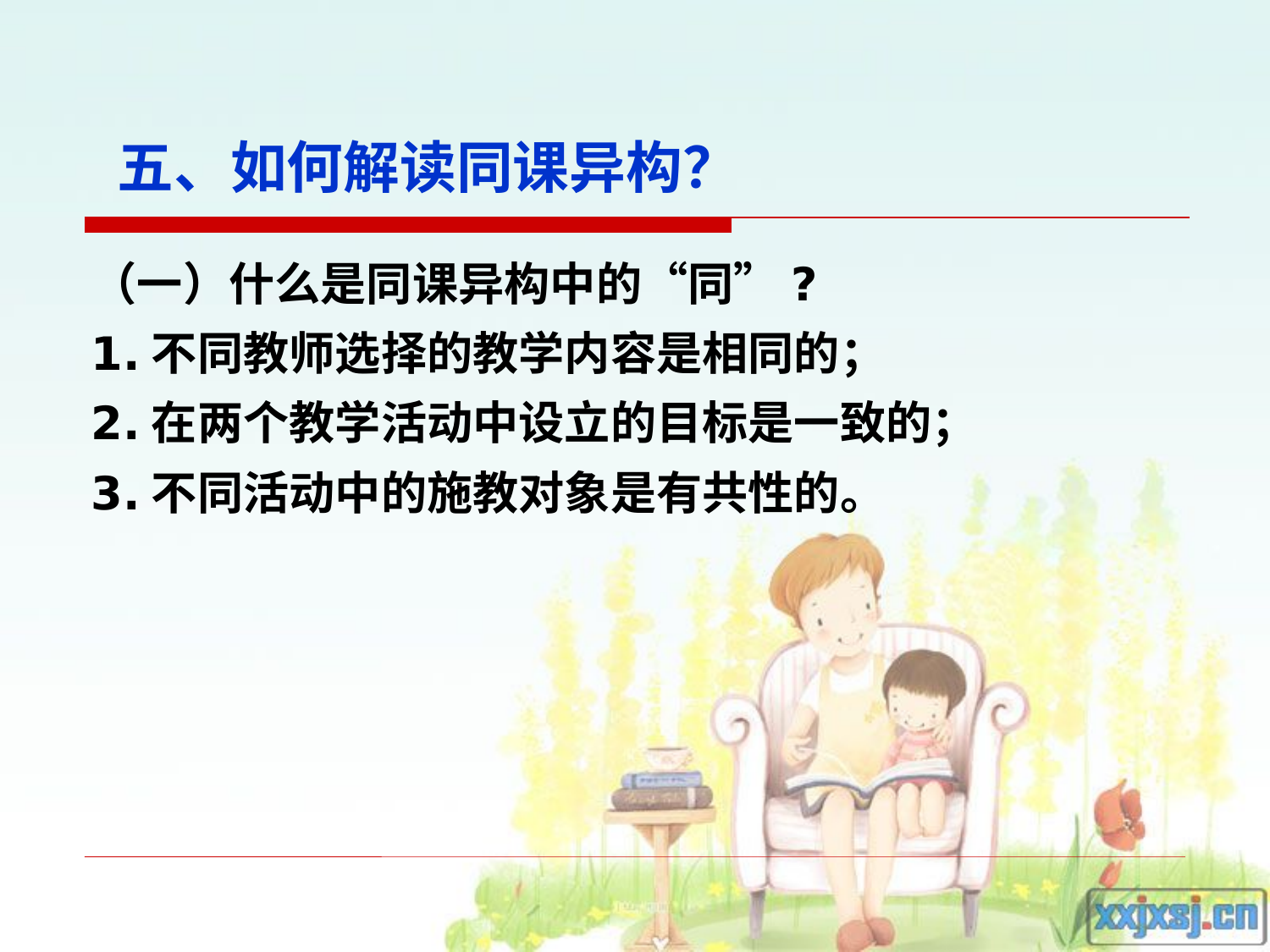

#
五、如何解读同课异构？
（一）什么是同课异构中的“同”?
1.不同教师选择的教学内容是相同的；
2.在两个教学活动中设立的目标是一致的；
3.不同活动中的施教对象是有共性的。